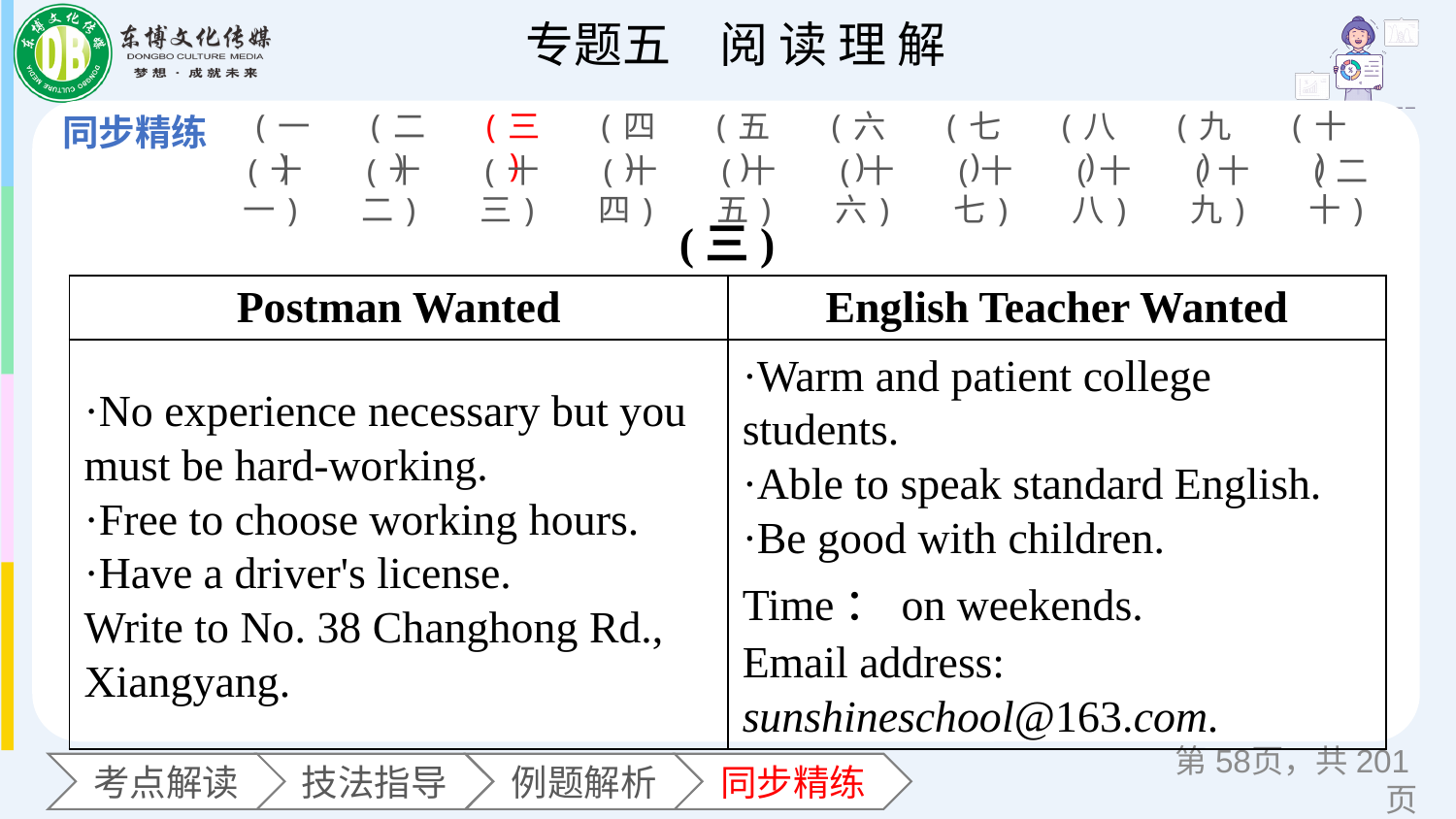

(一)
(二)
(三)
(四)
(五)
(六)
(七)
(八)
(九)
(十)
(十一)
(十二)
(十三)
(十四)
(十五)
(十六)
(十七)
(十八)
(十九)
(二十)
(三)
| Postman Wanted | English Teacher Wanted |
| --- | --- |
| ·No experience necessary but you must be hard-working. ·Free to choose working hours. ·Have a driver's license. Write to No. 38 Changhong Rd., Xiangyang. | ·Warm and patient college students. ·Able to speak standard English. ·Be good with children. Time：on weekends. Email address: sunshineschool@163.com. |
第58页，共201页